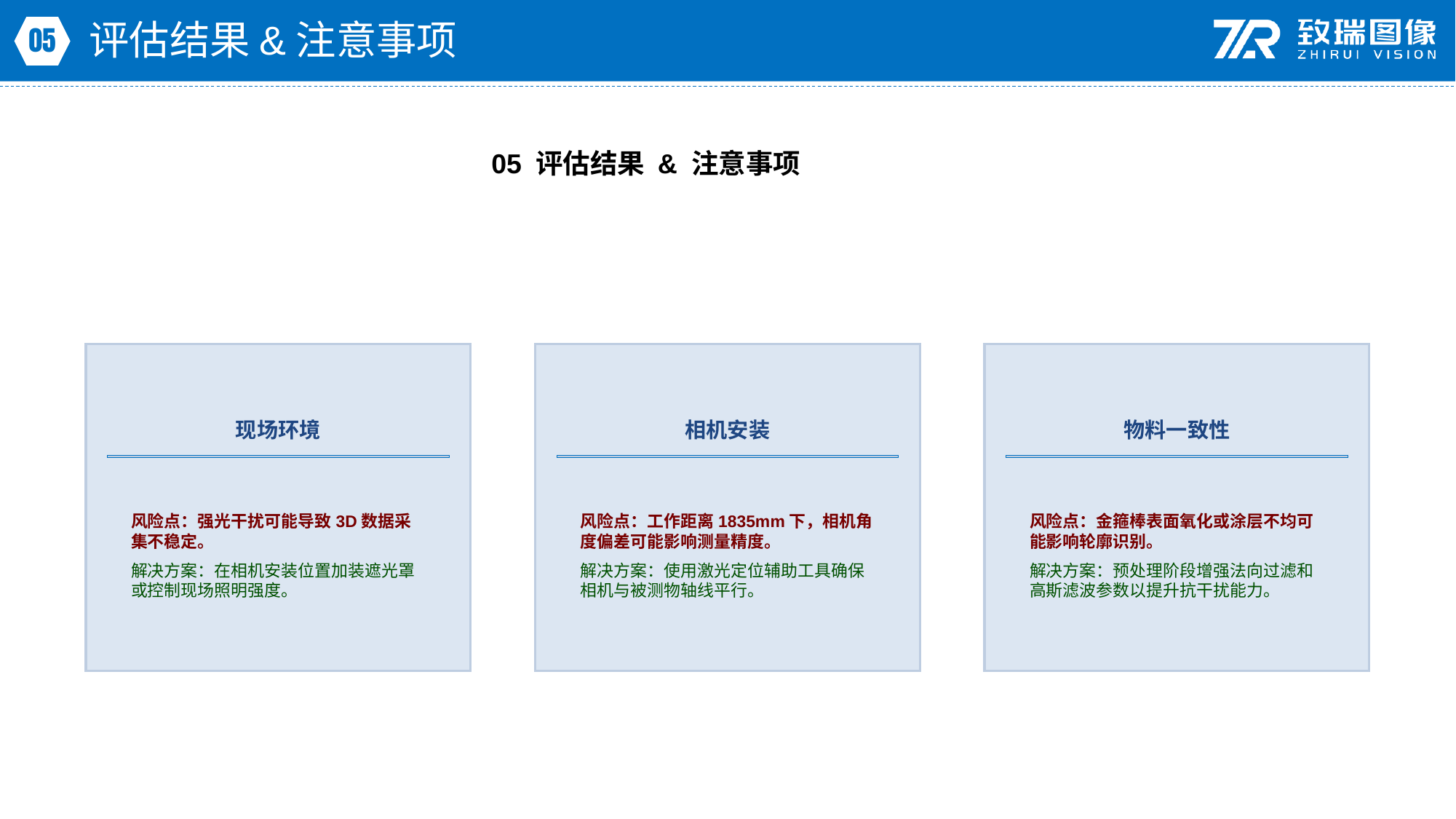

评估结果&注意事项
05

05 评估结果 & 注意事项

现场环境

相机安装

物料一致性

风险点：强光干扰可能导致3D数据采集不稳定。
解决方案：在相机安装位置加装遮光罩或控制现场照明强度。

风险点：工作距离1835mm下，相机角度偏差可能影响测量精度。
解决方案：使用激光定位辅助工具确保相机与被测物轴线平行。

风险点：金箍棒表面氧化或涂层不均可能影响轮廓识别。
解决方案：预处理阶段增强法向过滤和高斯滤波参数以提升抗干扰能力。